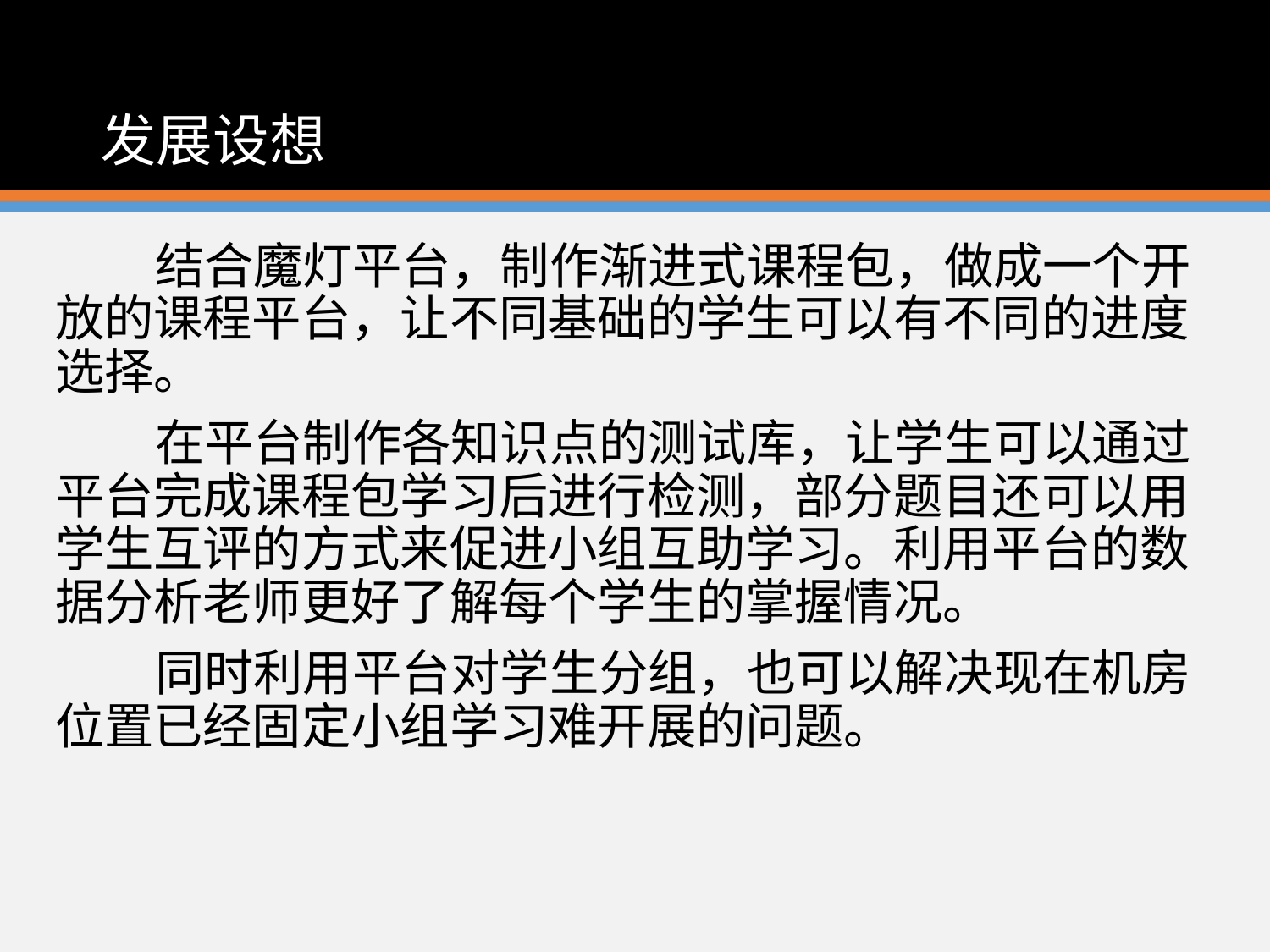

# 发展设想
结合魔灯平台，制作渐进式课程包，做成一个开放的课程平台，让不同基础的学生可以有不同的进度选择。
在平台制作各知识点的测试库，让学生可以通过平台完成课程包学习后进行检测，部分题目还可以用学生互评的方式来促进小组互助学习。利用平台的数据分析老师更好了解每个学生的掌握情况。
同时利用平台对学生分组，也可以解决现在机房位置已经固定小组学习难开展的问题。